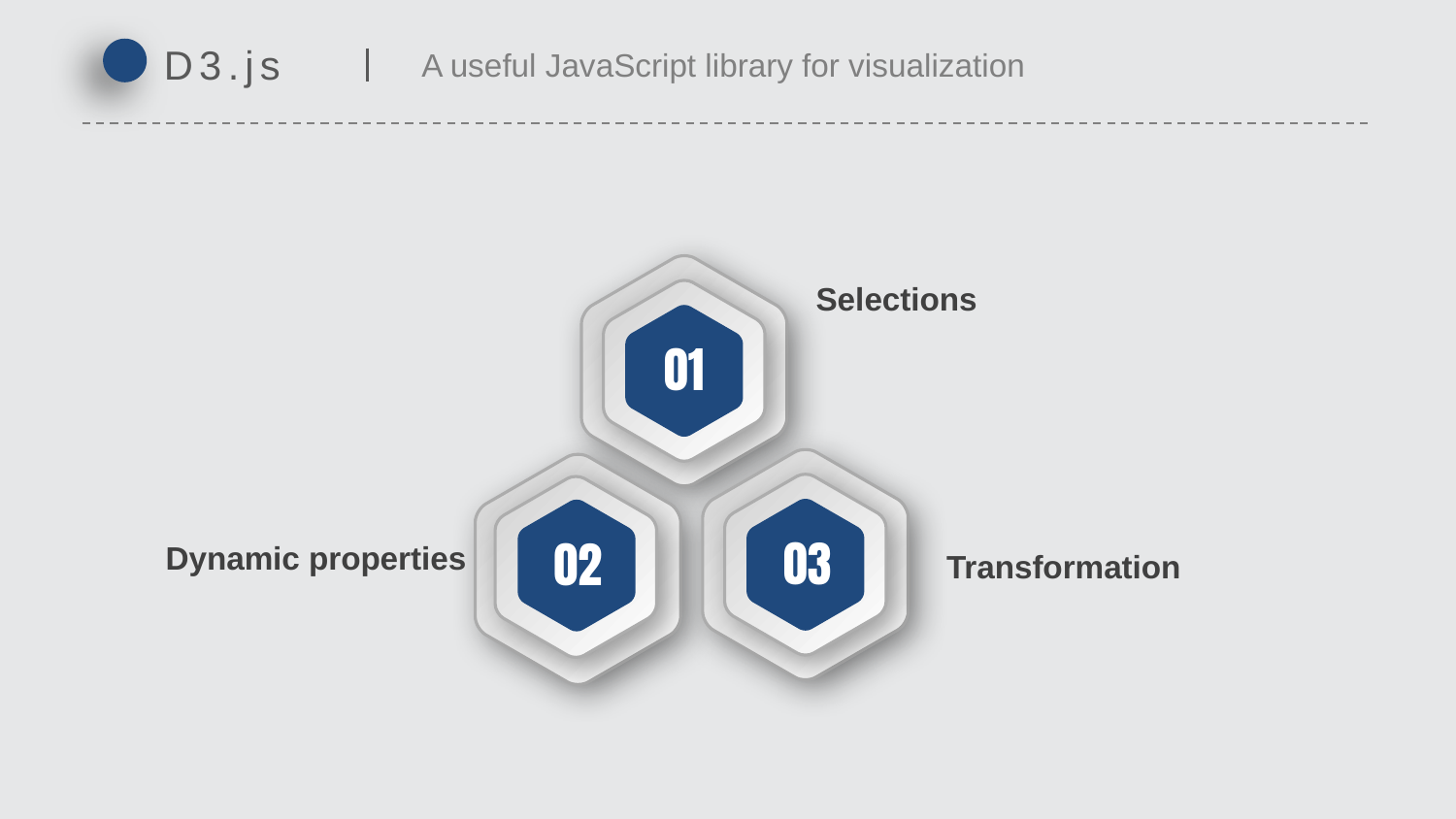

D3.js
A useful JavaScript library for visualization

01
Selections

03

02
Dynamic properties
Transformation
延时符